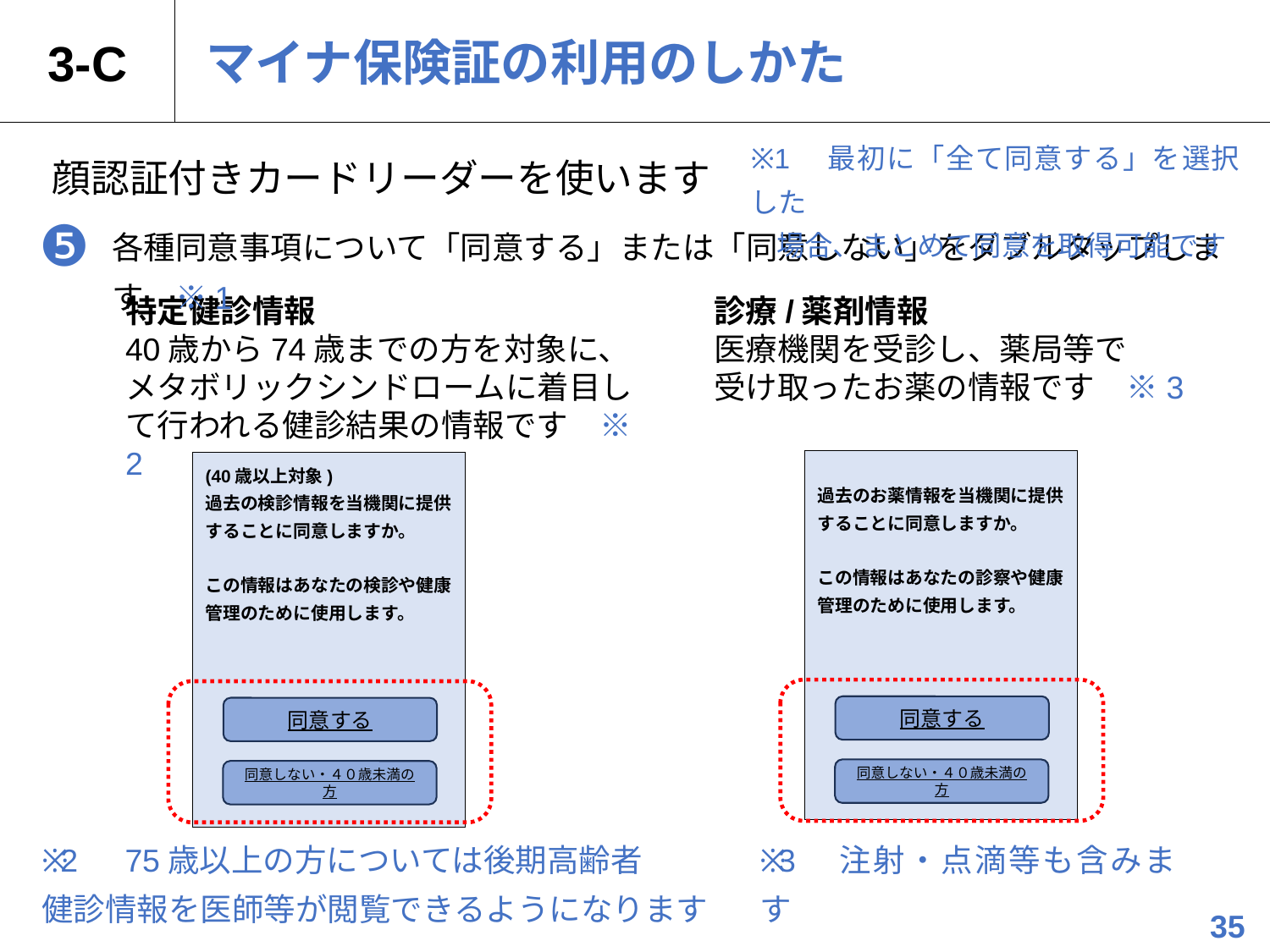

3-C
# マイナ保険証の利用のしかた
※1　最初に「全て同意する」を選択した
   場合、まとめて同意を取得可能です
顔認証付きカードリーダーを使います
❺
各種同意事項について「同意する」または「同意しない」をダブルタップします　※1
特定健診情報
40歳から74歳までの方を対象に、メタボリックシンドロームに着目して行われる健診結果の情報です　※2

診療/薬剤情報
医療機関を受診し、薬局等で
受け取ったお薬の情報です　※3

過去のお薬情報を当機関に提供することに同意しますか。

この情報はあなたの診察や健康管理のために使用します。

(40歳以上対象)
過去の検診情報を当機関に提供することに同意しますか。
この情報はあなたの検診や健康管理のために使用します。

同意する
同意する
同意しない・４０歳未満の方
同意しない・４０歳未満の方
※2　75歳以上の方については後期高齢者
健診情報を医師等が閲覧できるようになります
※3　注射・点滴等も含みます
35